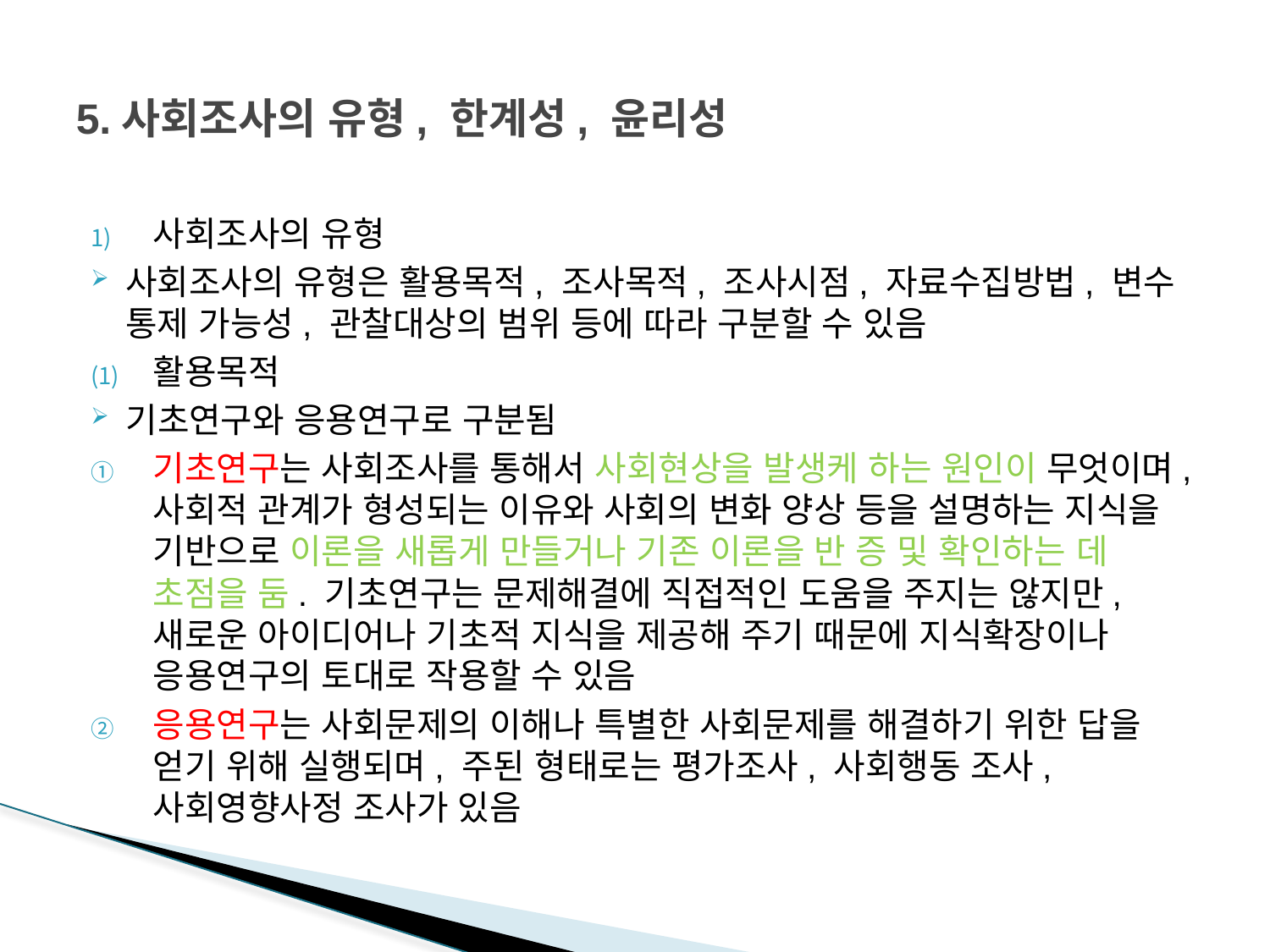

# 5.사회조사의 유형, 한계성, 윤리성
사회조사의 유형
사회조사의 유형은 활용목적, 조사목적, 조사시점, 자료수집방법, 변수 통제 가능성, 관찰대상의 범위 등에 따라 구분할 수 있음
활용목적
기초연구와 응용연구로 구분됨
기초연구는 사회조사를 통해서 사회현상을 발생케 하는 원인이 무엇이며, 사회적 관계가 형성되는 이유와 사회의 변화 양상 등을 설명하는 지식을 기반으로 이론을 새롭게 만들거나 기존 이론을 반 증 및 확인하는 데 초점을 둠. 기초연구는 문제해결에 직접적인 도움을 주지는 않지만, 새로운 아이디어나 기초적 지식을 제공해 주기 때문에 지식확장이나 응용연구의 토대로 작용할 수 있음
응용연구는 사회문제의 이해나 특별한 사회문제를 해결하기 위한 답을 얻기 위해 실행되며, 주된 형태로는 평가조사, 사회행동 조사, 사회영향사정 조사가 있음